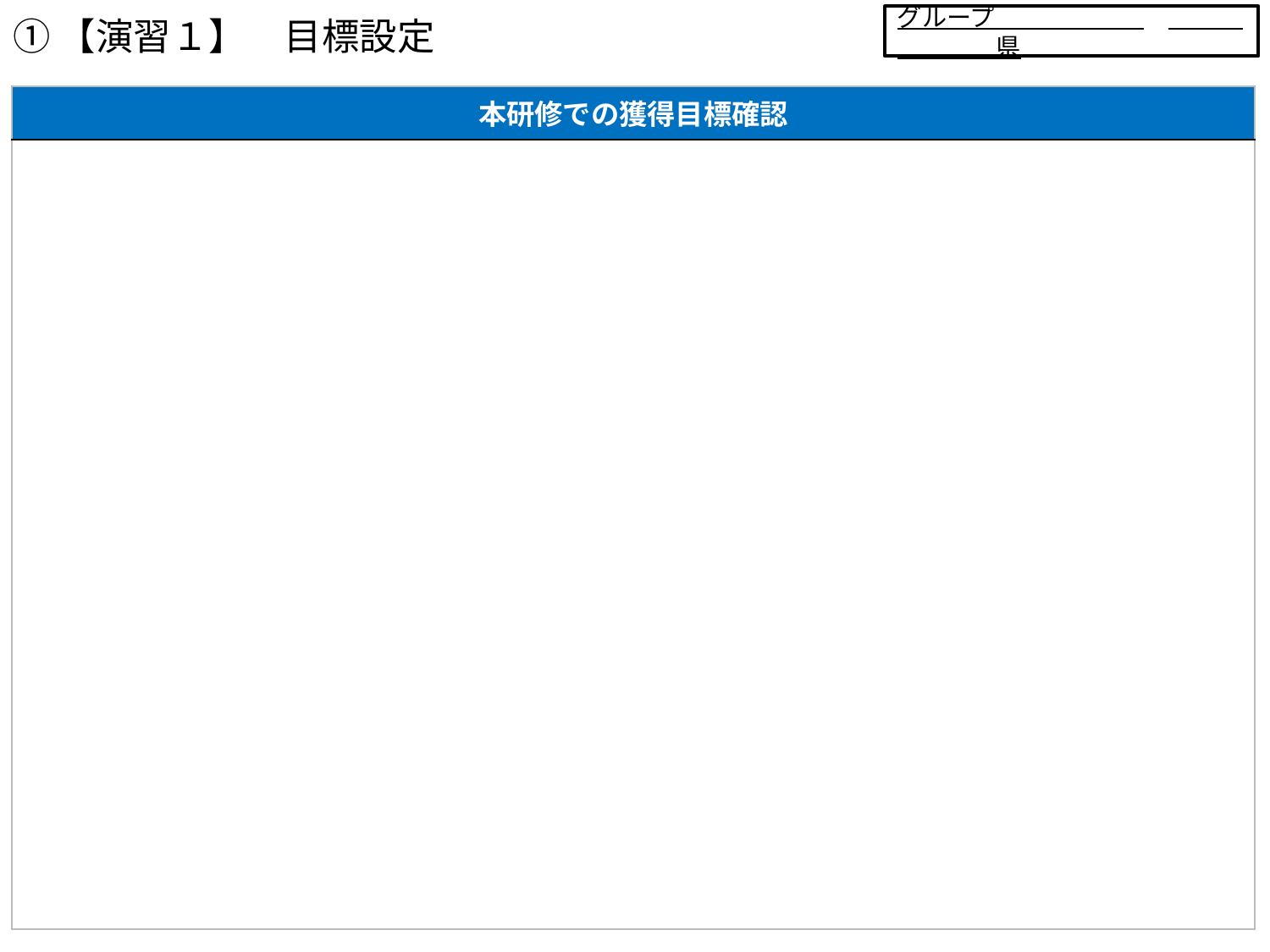

# ①【演習１】　目標設定
グループ　　　　　　　　　　　　　　県
| 本研修での獲得目標確認 |
| --- |
|  |